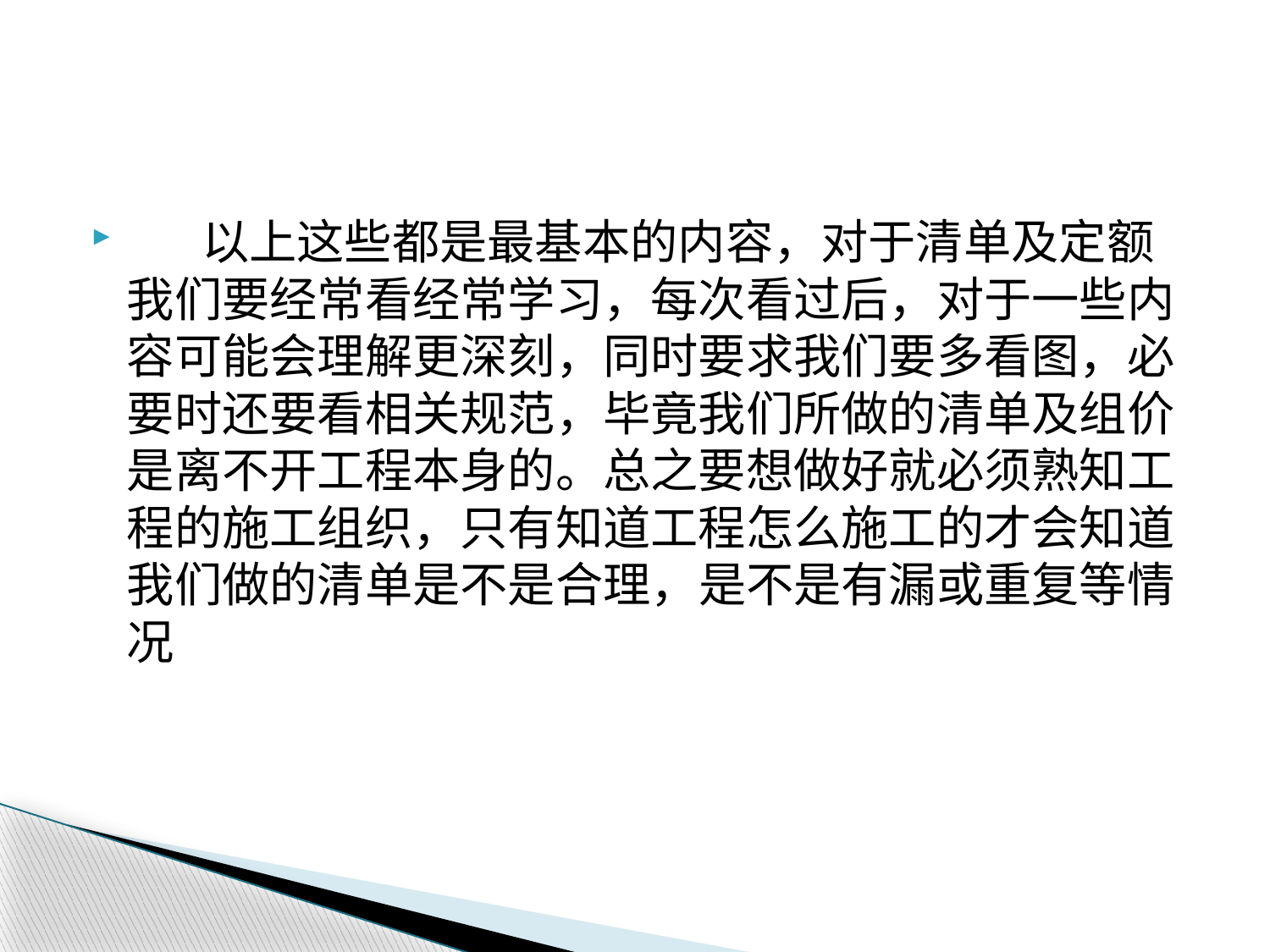

#
      以上这些都是最基本的内容，对于清单及定额我们要经常看经常学习，每次看过后，对于一些内容可能会理解更深刻，同时要求我们要多看图，必要时还要看相关规范，毕竟我们所做的清单及组价是离不开工程本身的。总之要想做好就必须熟知工程的施工组织，只有知道工程怎么施工的才会知道我们做的清单是不是合理，是不是有漏或重复等情况